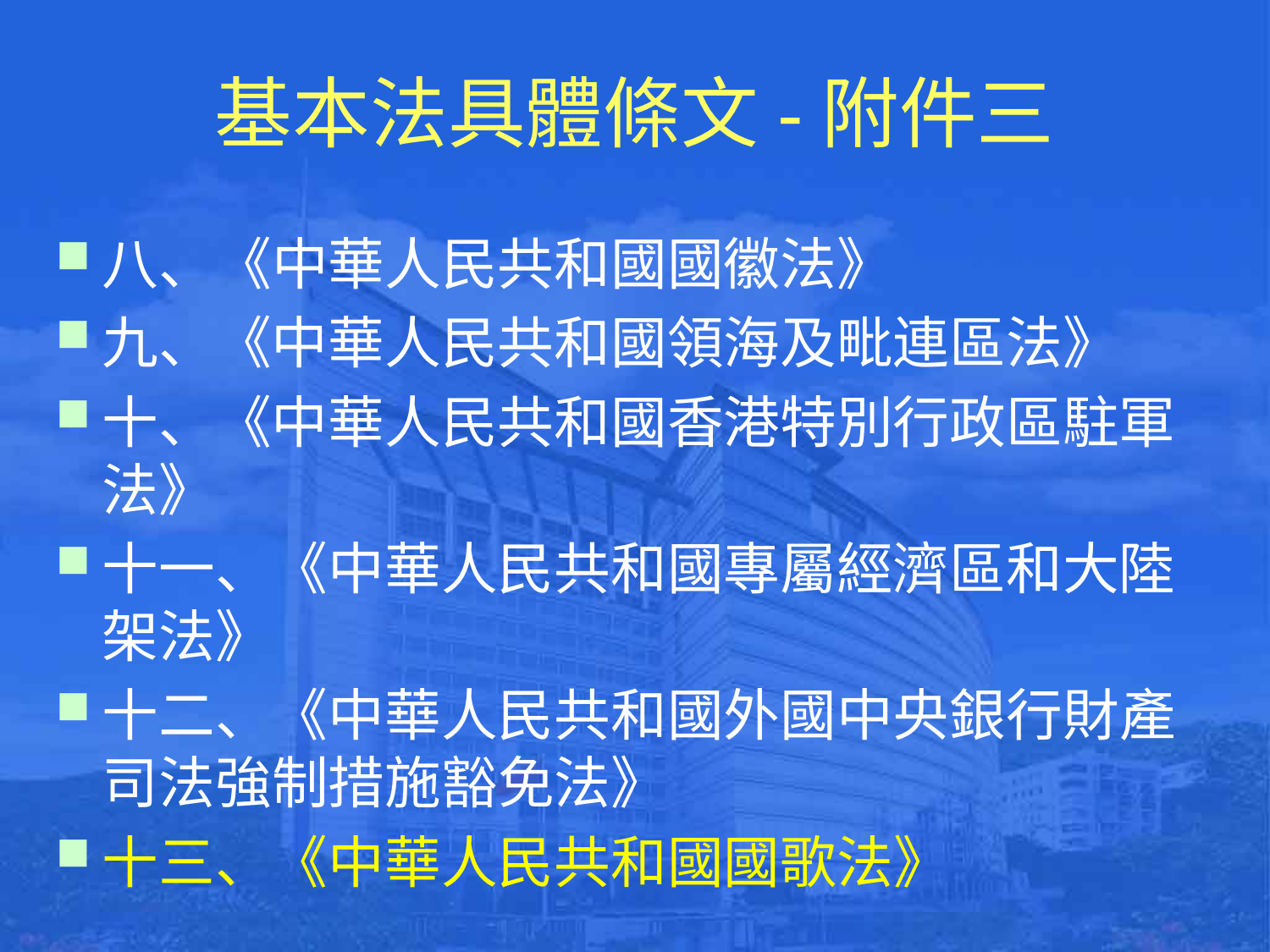

# 基本法具體條文-附件三
八、《中華人民共和國國徽法》
九、《中華人民共和國領海及毗連區法》
十、《中華人民共和國香港特別行政區駐軍法》
十一、《中華人民共和國專屬經濟區和大陸架法》
十二、《中華人民共和國外國中央銀行財產司法強制措施豁免法》
十三、《中華人民共和國國歌法》